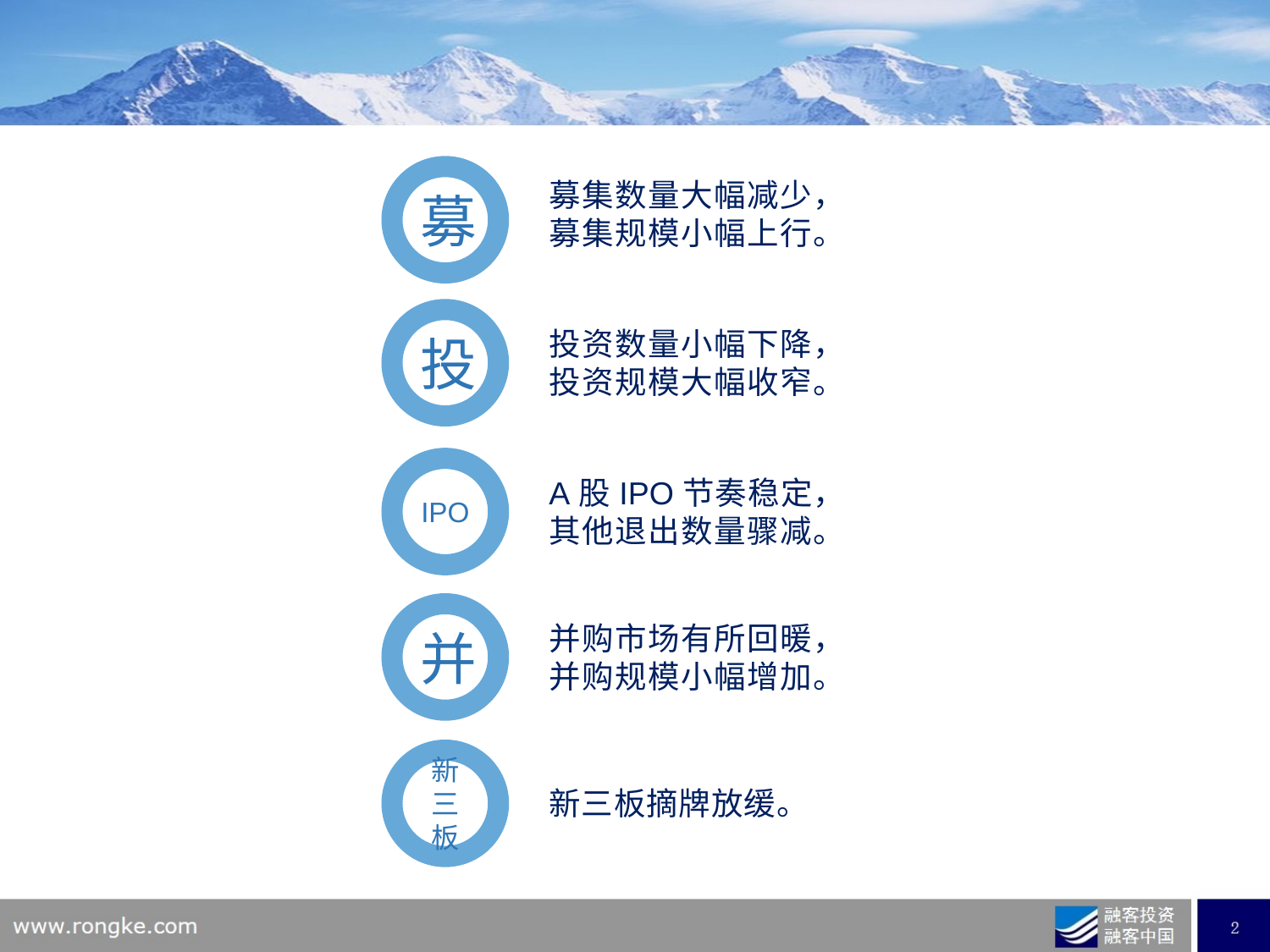

募
募集数量大幅减少，
募集规模小幅上行。
投
投资数量小幅下降，
投资规模大幅收窄。
IPO
A股IPO节奏稳定，
其他退出数量骤减。
并
并购市场有所回暖，
并购规模小幅增加。
新三板
新三板摘牌放缓。